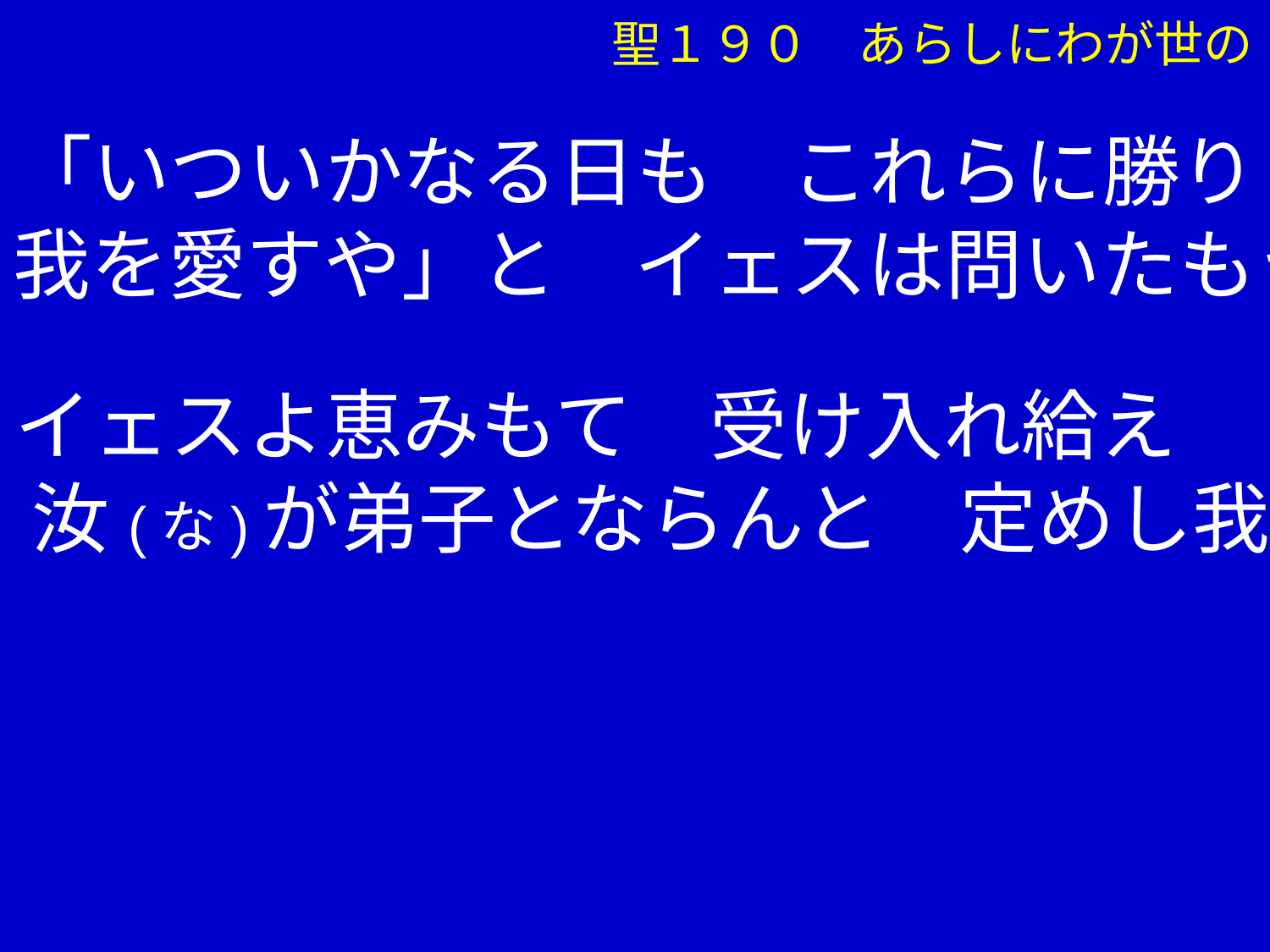

聖１９０　あらしにわが世の
③「いついかなる日も　これらに勝り
　 我を愛すや」と　イェスは問いたもう

②イェスよ恵みもて　受け入れ給え
 　汝(な)が弟子とならんと　定めし我を